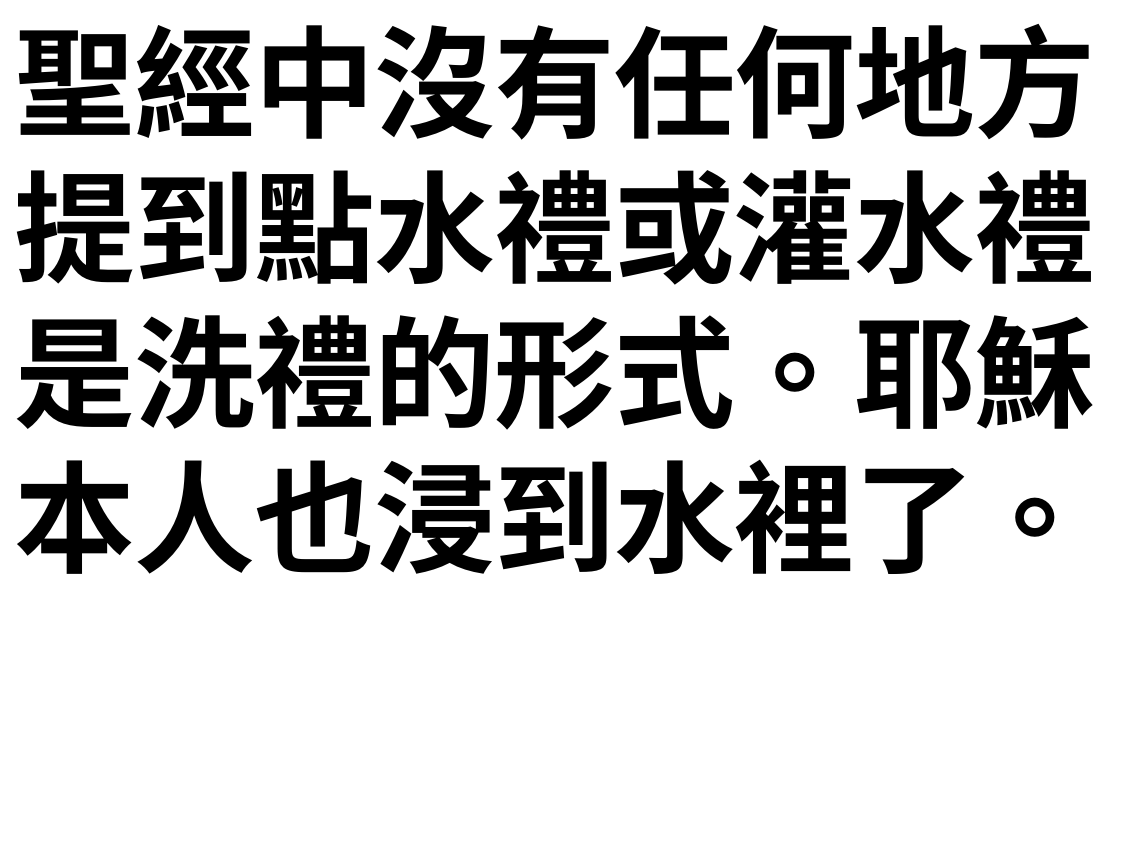

聖經中沒有任何地方提到點水禮或灌水禮是洗禮的形式。耶穌本人也浸到水裡了。